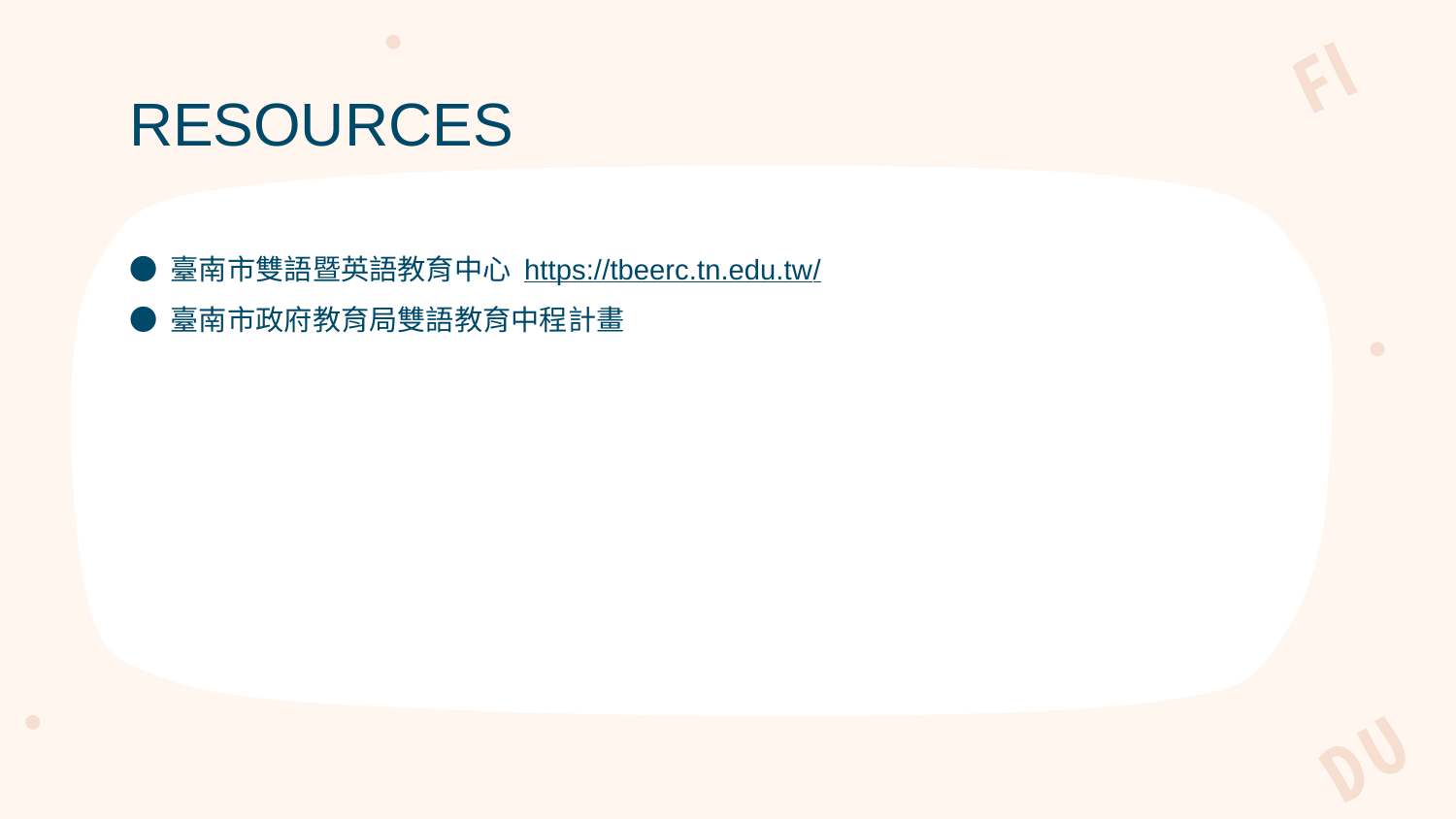

# RESOURCES
● 臺南市雙語暨英語教育中心 https://tbeerc.tn.edu.tw/
● 臺南市政府教育局雙語教育中程計畫